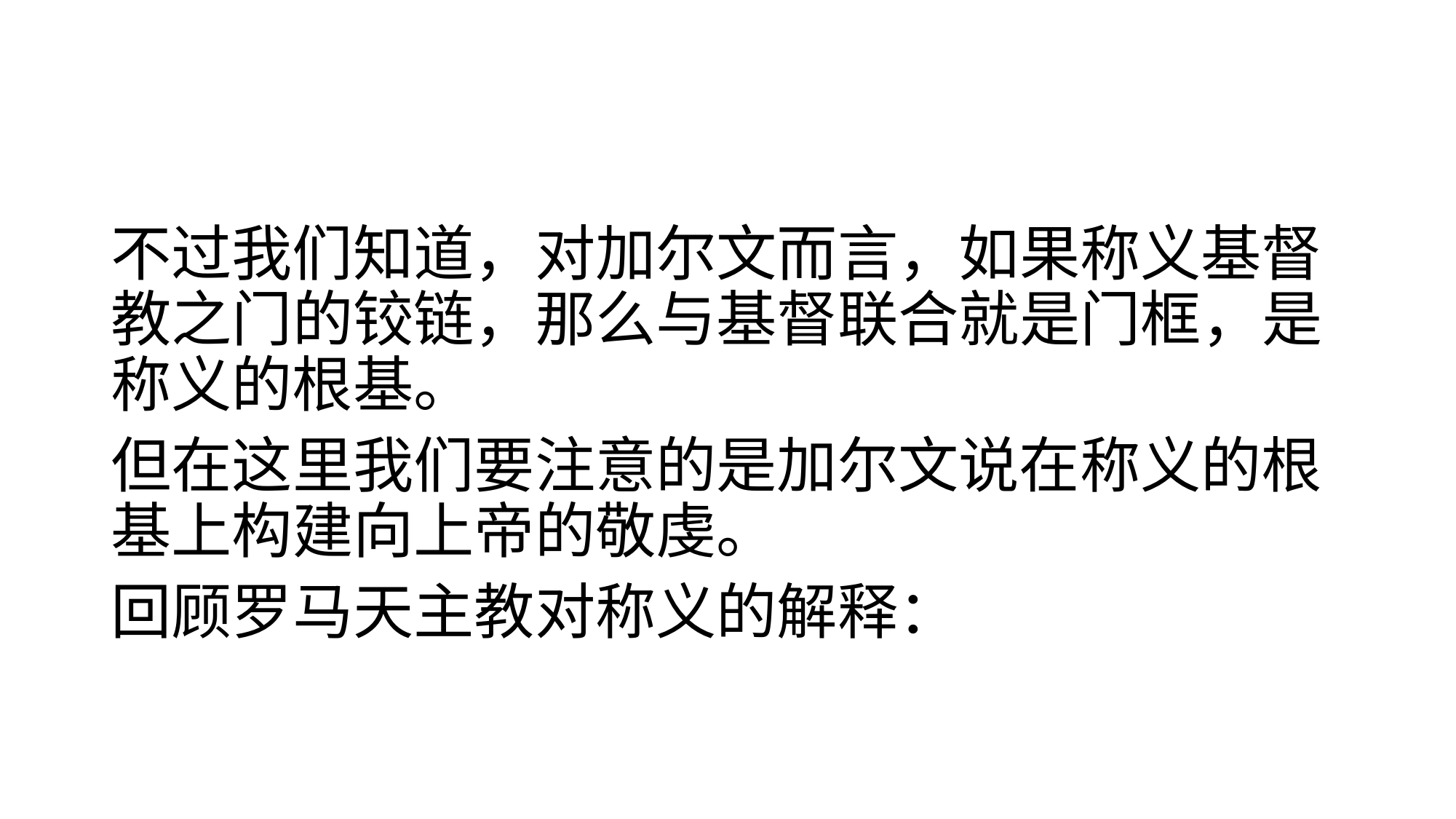

#
不过我们知道，对加尔文而言，如果称义基督教之门的铰链，那么与基督联合就是门框，是称义的根基。
但在这里我们要注意的是加尔文说在称义的根基上构建向上帝的敬虔。
回顾罗马天主教对称义的解释：